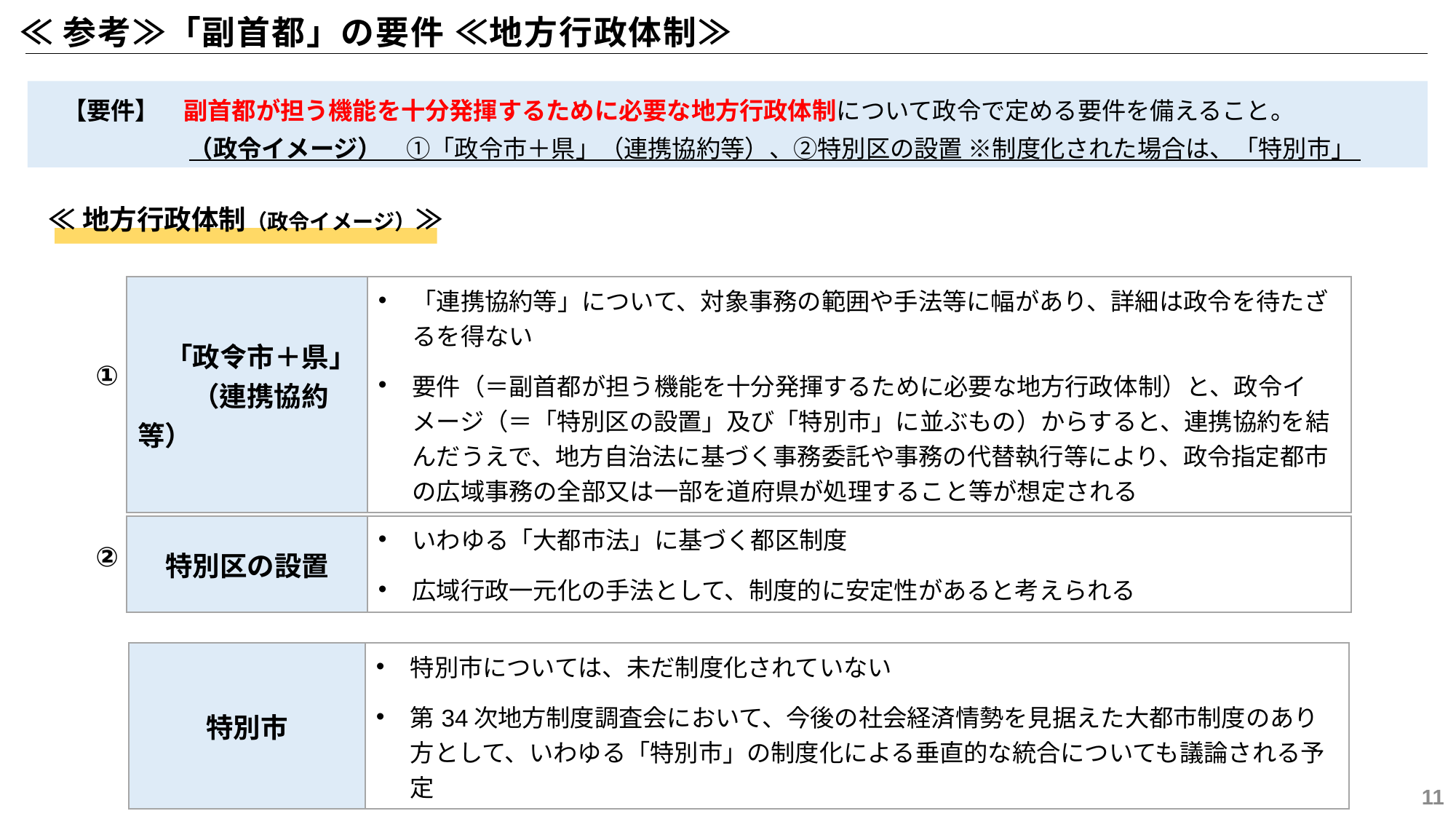

≪参考≫「副首都」の要件 ≪地方行政体制≫
　【要件】　副首都が担う機能を十分発揮するために必要な地方行政体制について政令で定める要件を備えること。
　　　　　　 （政令イメージ）　①「政令市＋県」（連携協約等）、②特別区の設置 ※制度化された場合は、「特別市」
≪地方行政体制（政令イメージ）≫

| 「政令市＋県」 　　（連携協約等） | 「連携協約等」について、対象事務の範囲や手法等に幅があり、詳細は政令を待たざるを得ない 要件（＝副首都が担う機能を十分発揮するために必要な地方行政体制）と、政令イメージ（＝「特別区の設置」及び「特別市」に並ぶもの）からすると、連携協約を結んだうえで、地方自治法に基づく事務委託や事務の代替執行等により、政令指定都市の広域事務の全部又は一部を道府県が処理すること等が想定される |
| --- | --- |
①
| 特別区の設置 | いわゆる「大都市法」に基づく都区制度 広域行政一元化の手法として、制度的に安定性があると考えられる |
| --- | --- |
②
| 特別市 | 特別市については、未だ制度化されていない 第34次地方制度調査会において、今後の社会経済情勢を見据えた大都市制度のあり方として、いわゆる「特別市」の制度化による垂直的な統合についても議論される予定 |
| --- | --- |
11